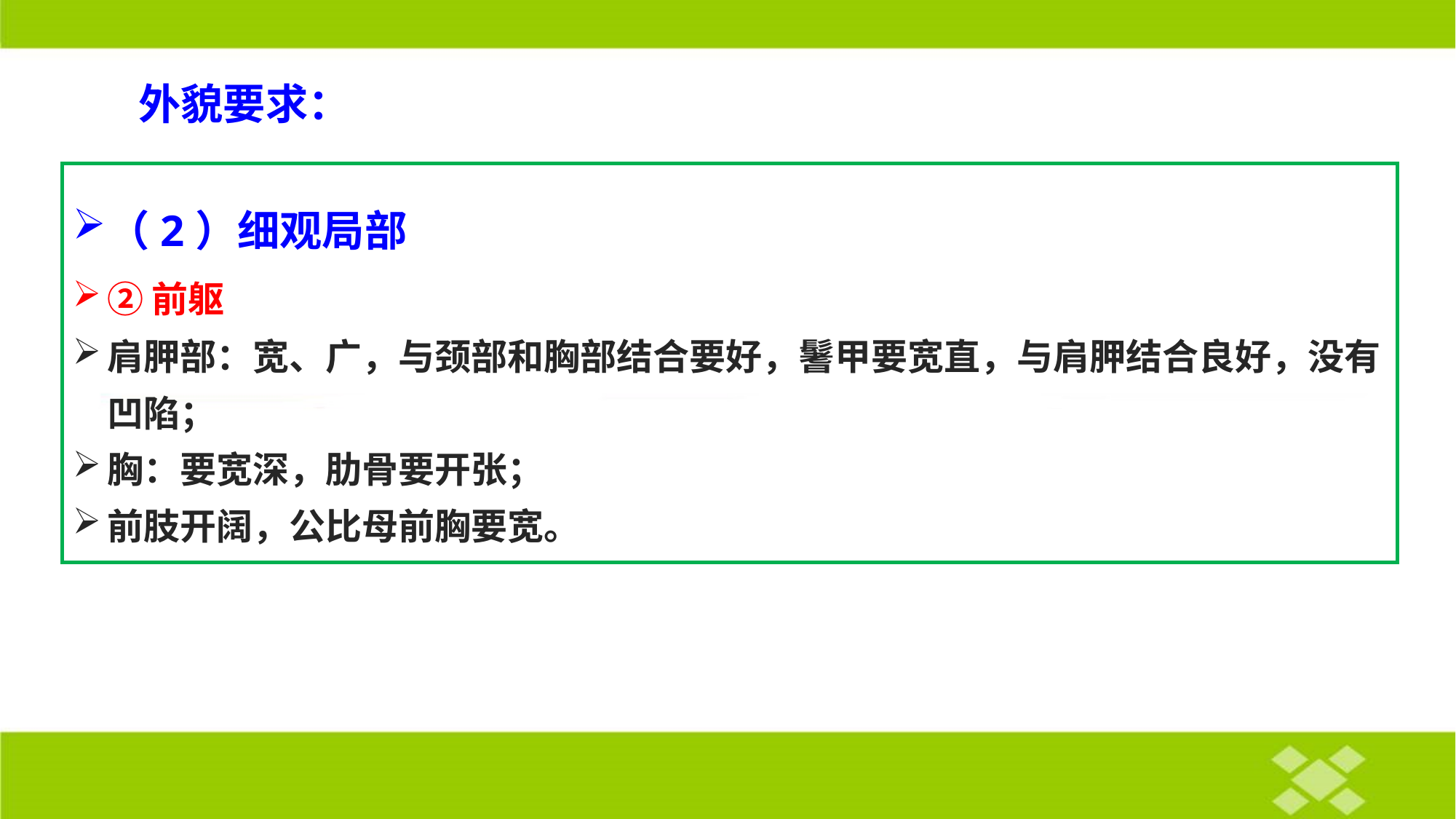

外貌要求：
（2）细观局部
②前躯
肩胛部：宽、广，与颈部和胸部结合要好，鬐甲要宽直，与肩胛结合良好，没有凹陷；
胸：要宽深，肋骨要开张；
前肢开阔，公比母前胸要宽。